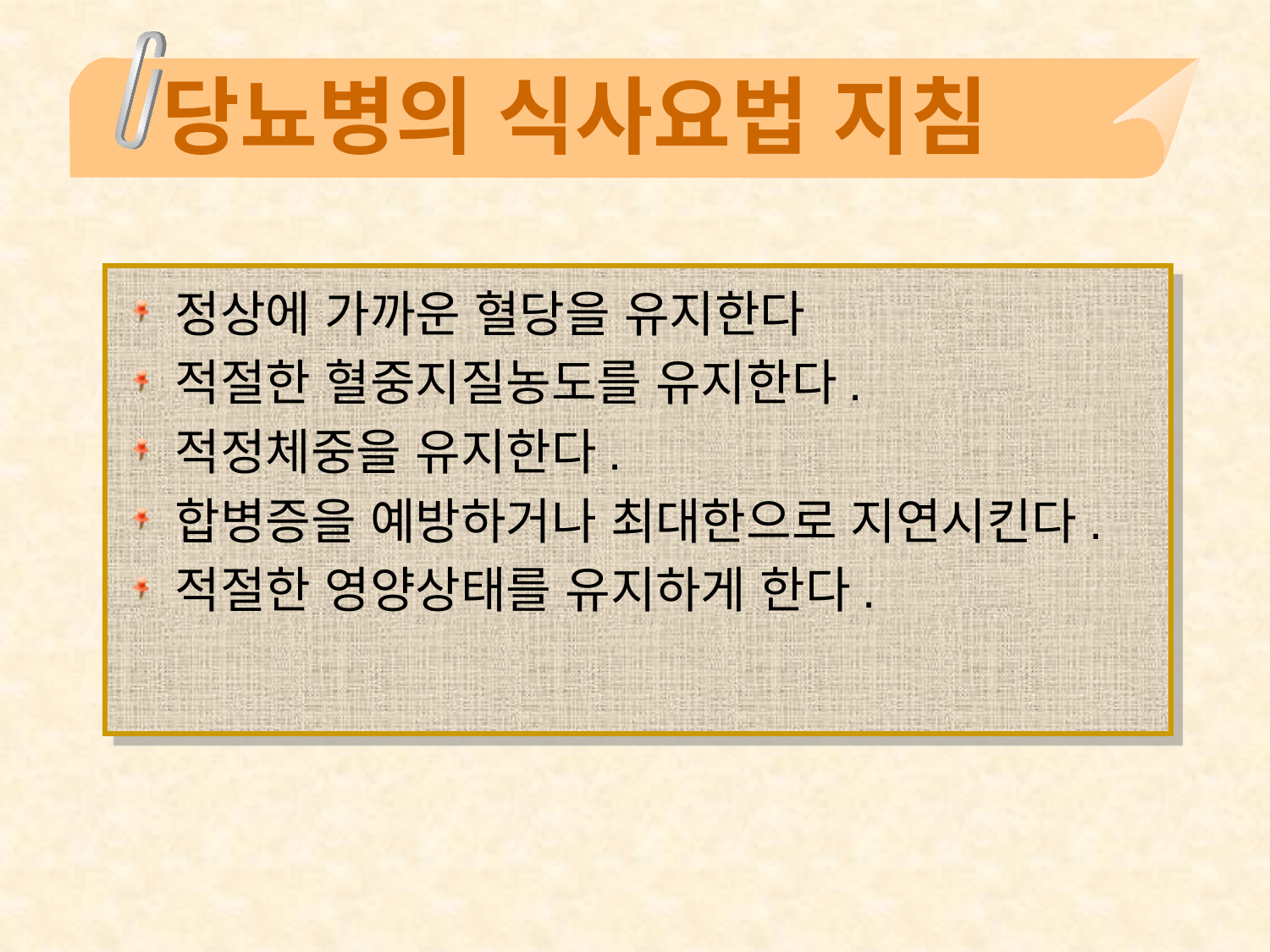

# 당뇨병의 식사요법 지침

정상에 가까운 혈당을 유지한다
적절한 혈중지질농도를 유지한다.
적정체중을 유지한다.
합병증을 예방하거나 최대한으로 지연시킨다.
적절한 영양상태를 유지하게 한다.